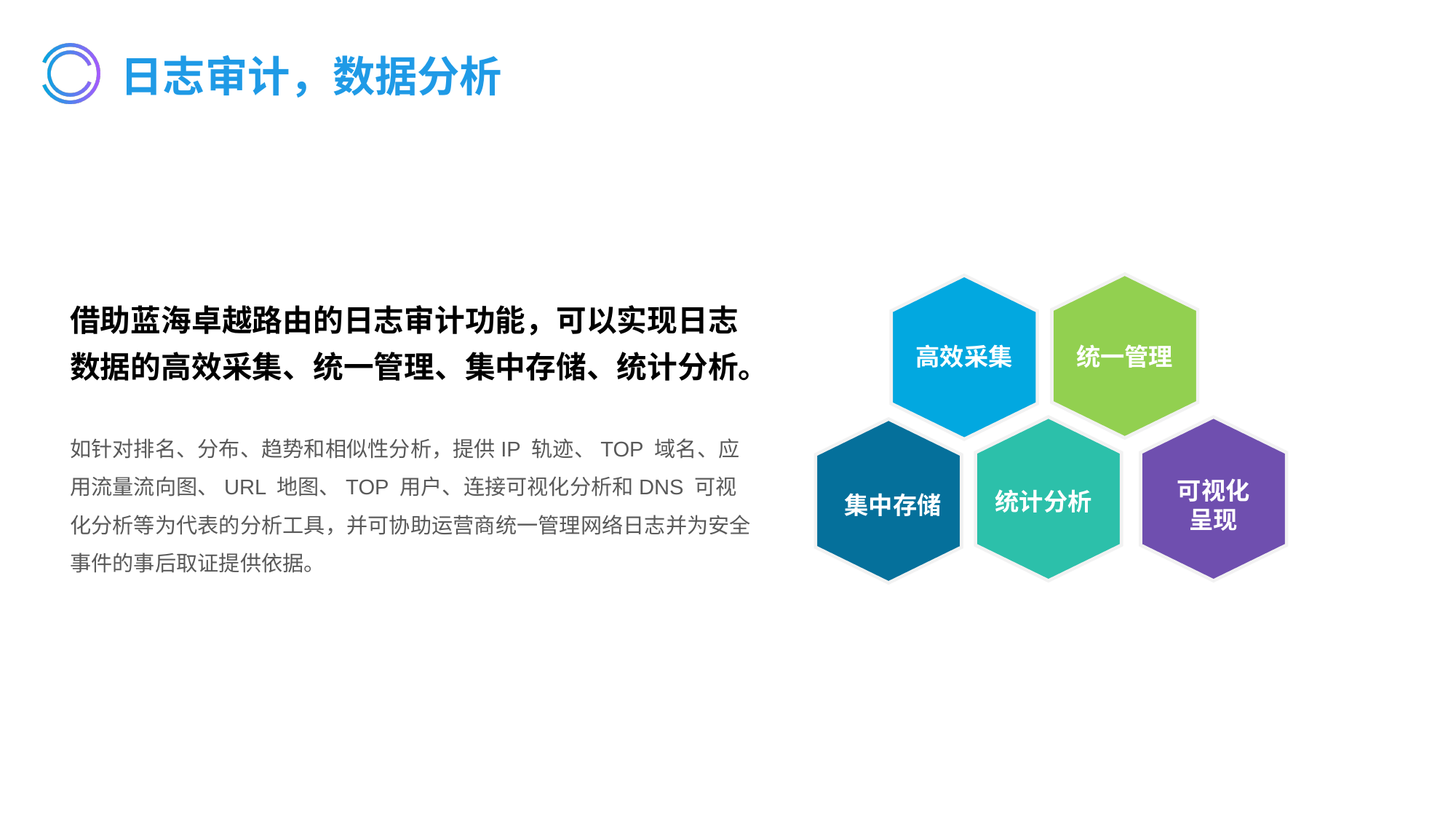

# 日志审计，数据分析

高效采集
统一管理

可视化呈现

集中存储
统计分析
借助蓝海卓越路由的日志审计功能，可以实现日志数据的高效采集、统一管理、集中存储、统计分析。

如针对排名、分布、趋势和相似性分析，提供IP 轨迹、TOP 域名、应用流量流向图、URL 地图、TOP 用户、连接可视化分析和DNS 可视化分析等为代表的分析工具，并可协助运营商统一管理网络日志并为安全事件的事后取证提供依据。